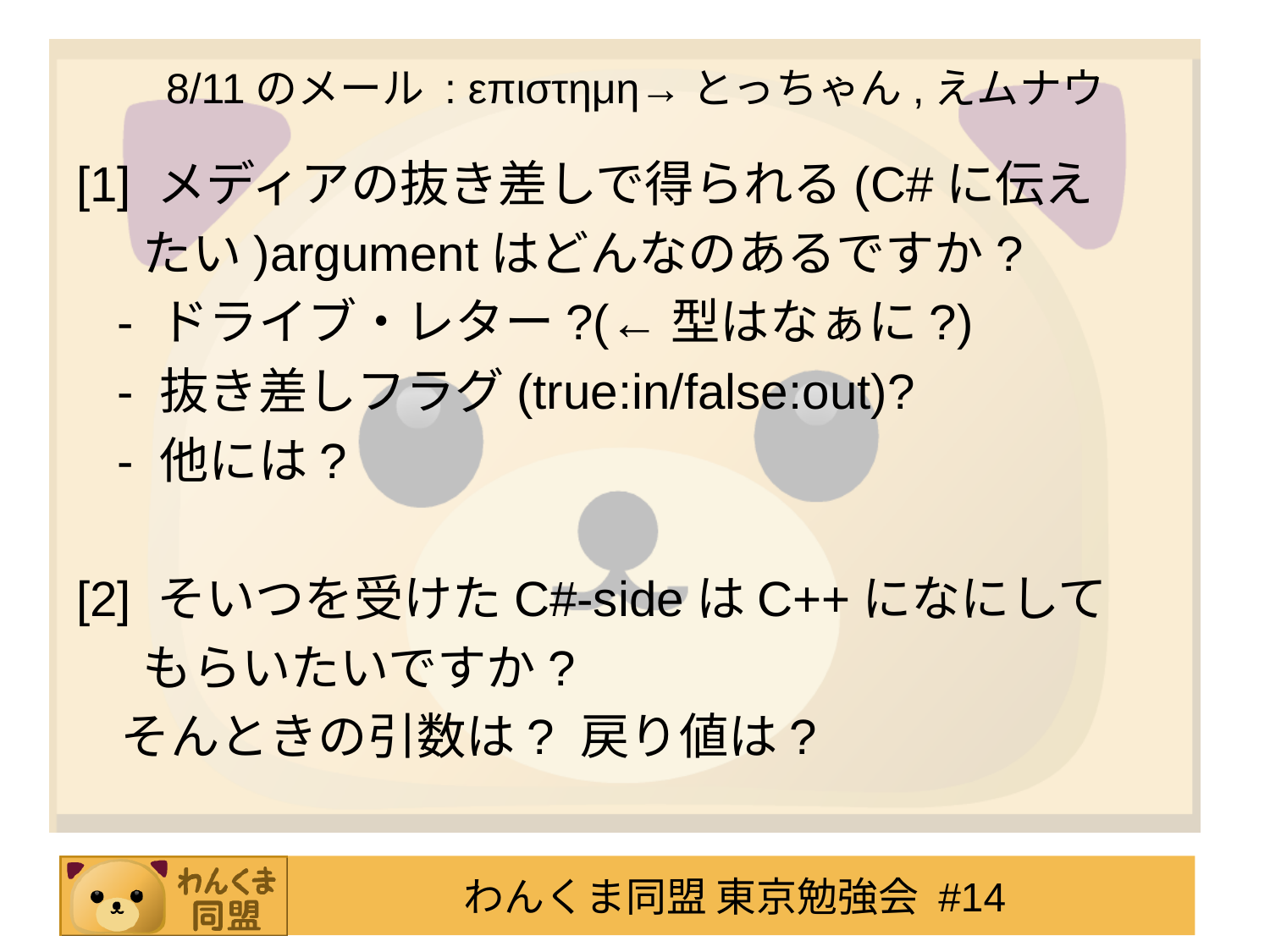

# 8/11のメール : επιστημη→とっちゃん,えムナウ
[1] メディアの抜き差しで得られる(C#に伝え
     たい)argumentはどんなのあるですか?
   - ドライブ・レター?(←型はなぁに?)
   - 抜き差しフラグ(true:in/false:out)?
   - 他には?

[2] そいつを受けたC#-sideはC++になにして
     もらいたいですか?
   そんときの引数は? 戻り値は?